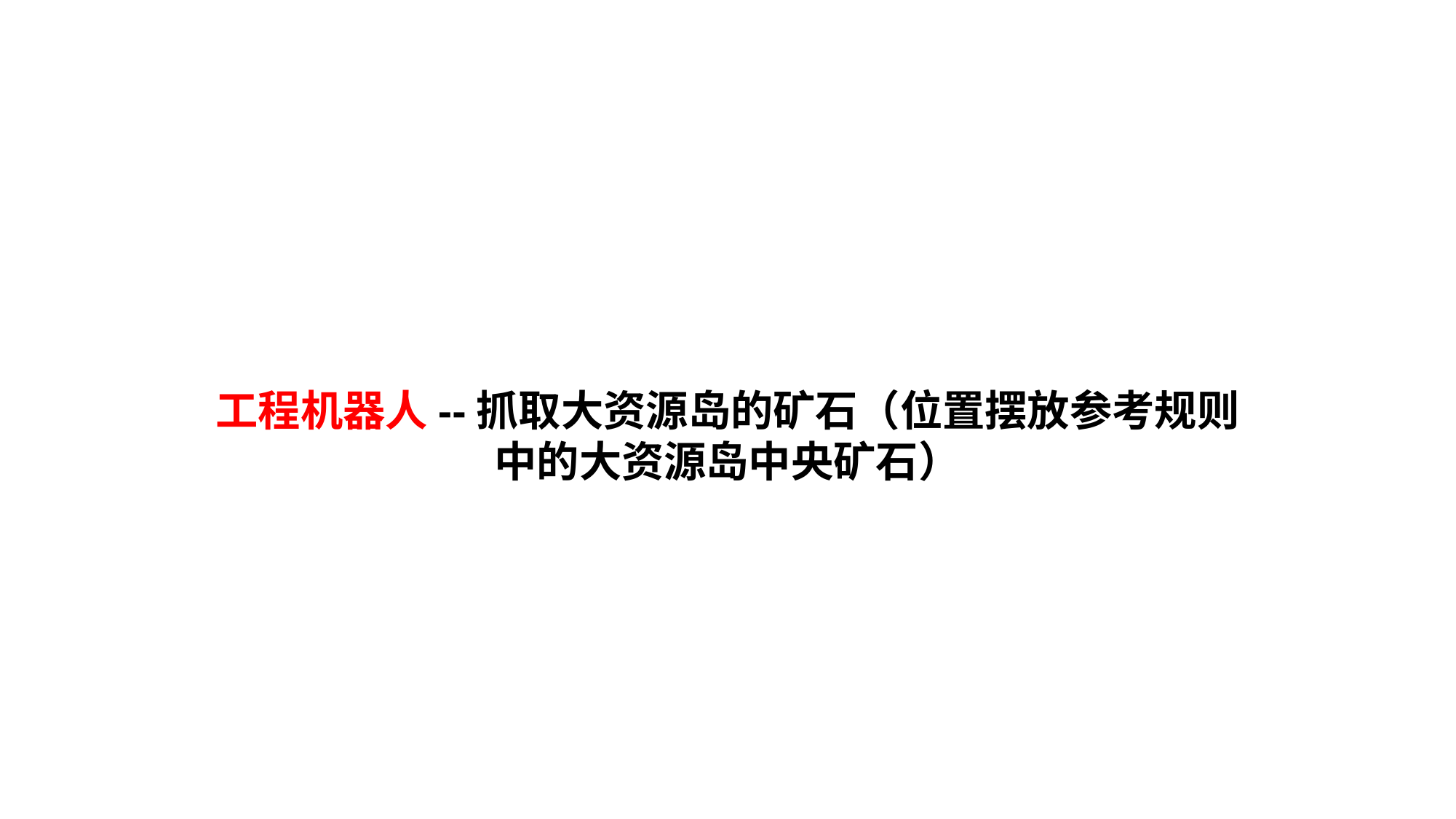

工程机器人--抓取大资源岛的矿石（位置摆放参考规则中的大资源岛中央矿石）